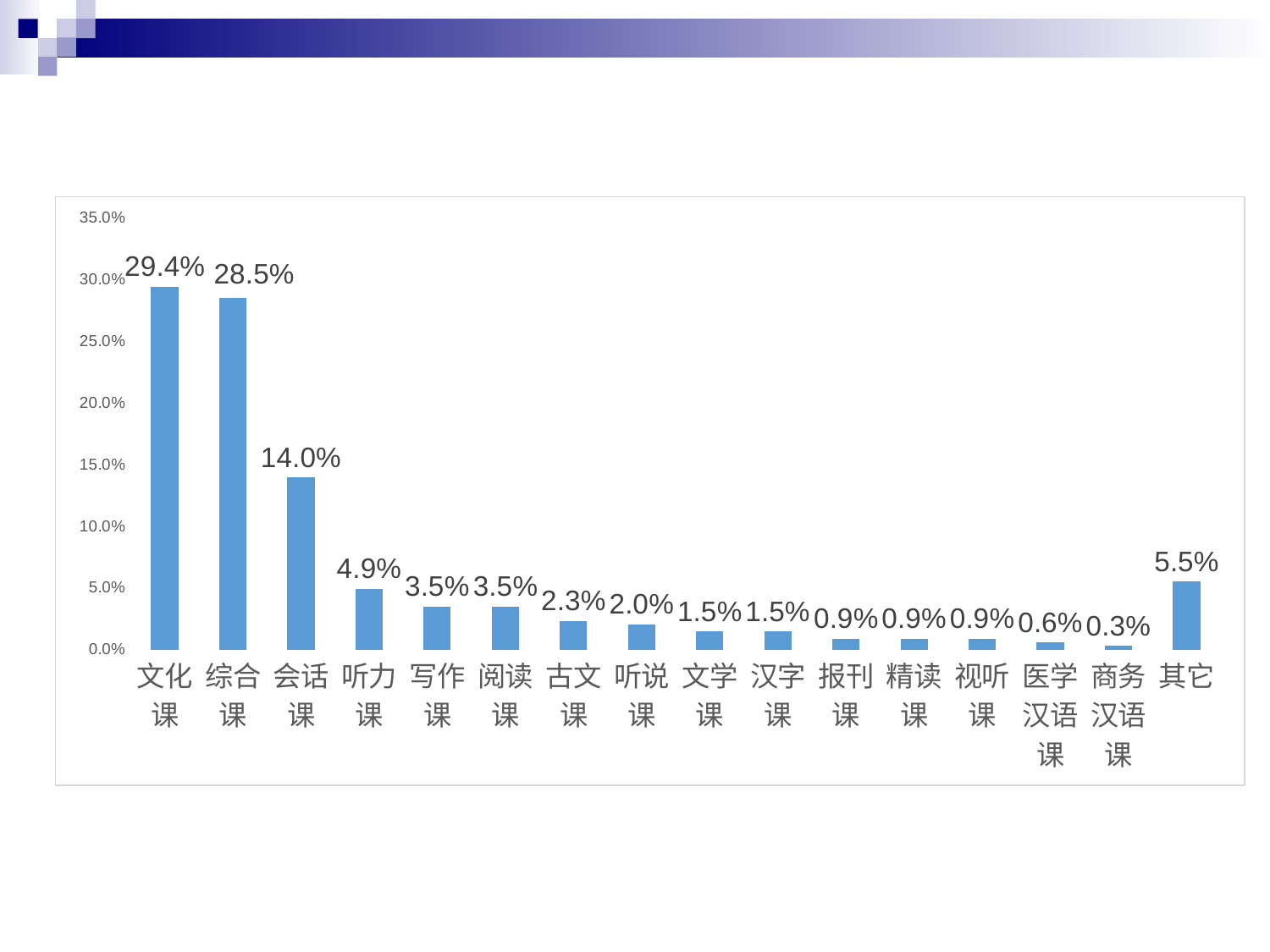

### Chart

| Category |  |
|---|---|
| 文化课 | 0.294 |
| 综合课 | 0.285 |
| 会话课 | 0.13953488372093 |
| 听力课 | 0.0494186046511628 |
| 写作课 | 0.0348837209302326 |
| 阅读课 | 0.0348837209302326 |
| 古文课 | 0.0232558139534884 |
| 听说课 | 0.0203488372093023 |
| 文学课 | 0.0145348837209302 |
| 汉字课 | 0.0145348837209302 |
| 报刊课 | 0.00872093023255814 |
| 精读课 | 0.00872093023255814 |
| 视听课 | 0.00872093023255814 |
| 医学汉语课 | 0.00581395348837209 |
| 商务汉语课 | 0.00290697674418605 |
| 其它 | 0.0552325581395349 |